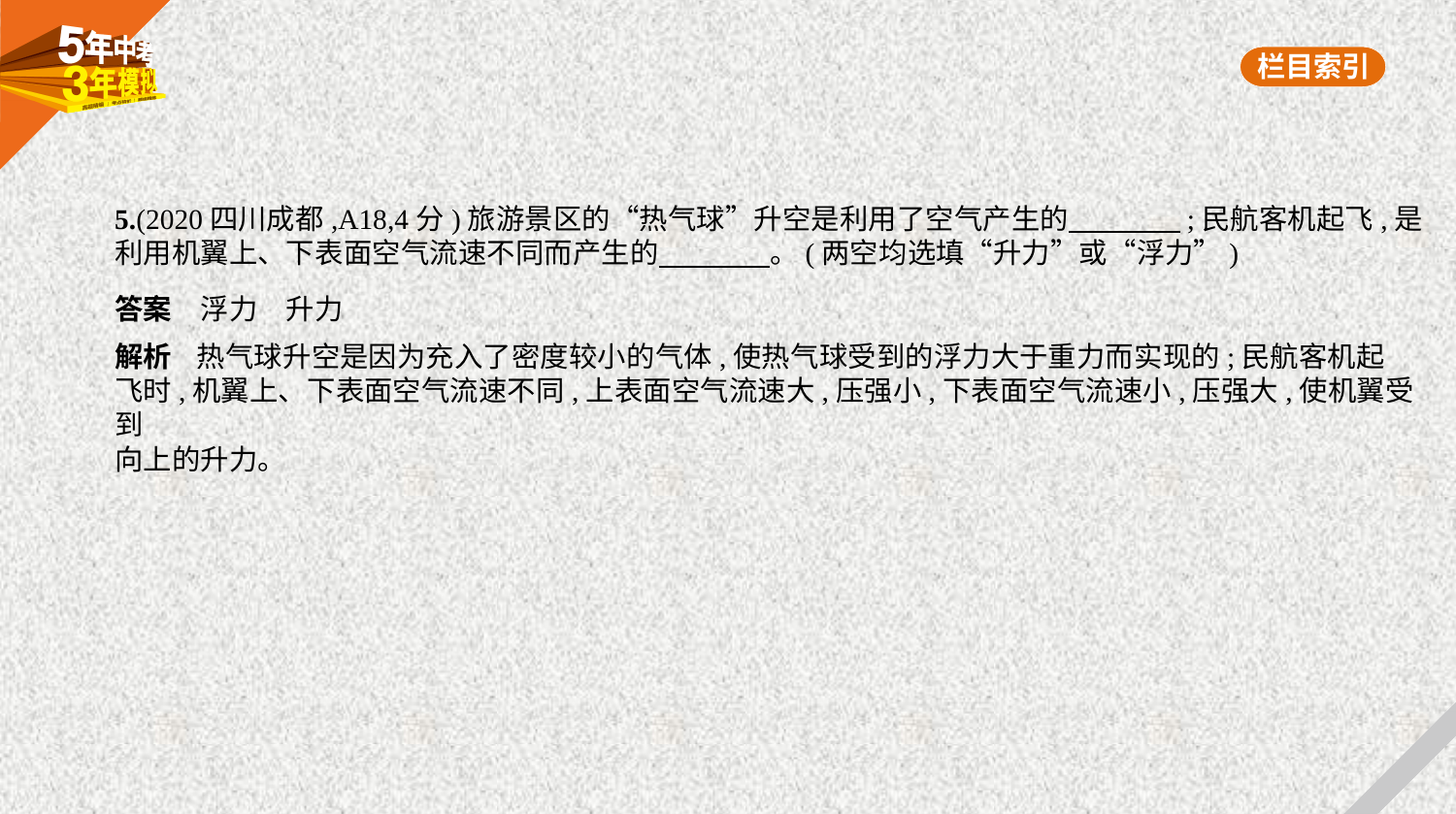

5.(2020四川成都,A18,4分)旅游景区的“热气球”升空是利用了空气产生的　　　    ;民航客机起飞,是
利用机翼上、下表面空气流速不同而产生的　　　    。(两空均选填“升力”或“浮力”)
答案　浮力　升力
解析    热气球升空是因为充入了密度较小的气体,使热气球受到的浮力大于重力而实现的;民航客机起
飞时,机翼上、下表面空气流速不同,上表面空气流速大,压强小,下表面空气流速小,压强大,使机翼受到
向上的升力。